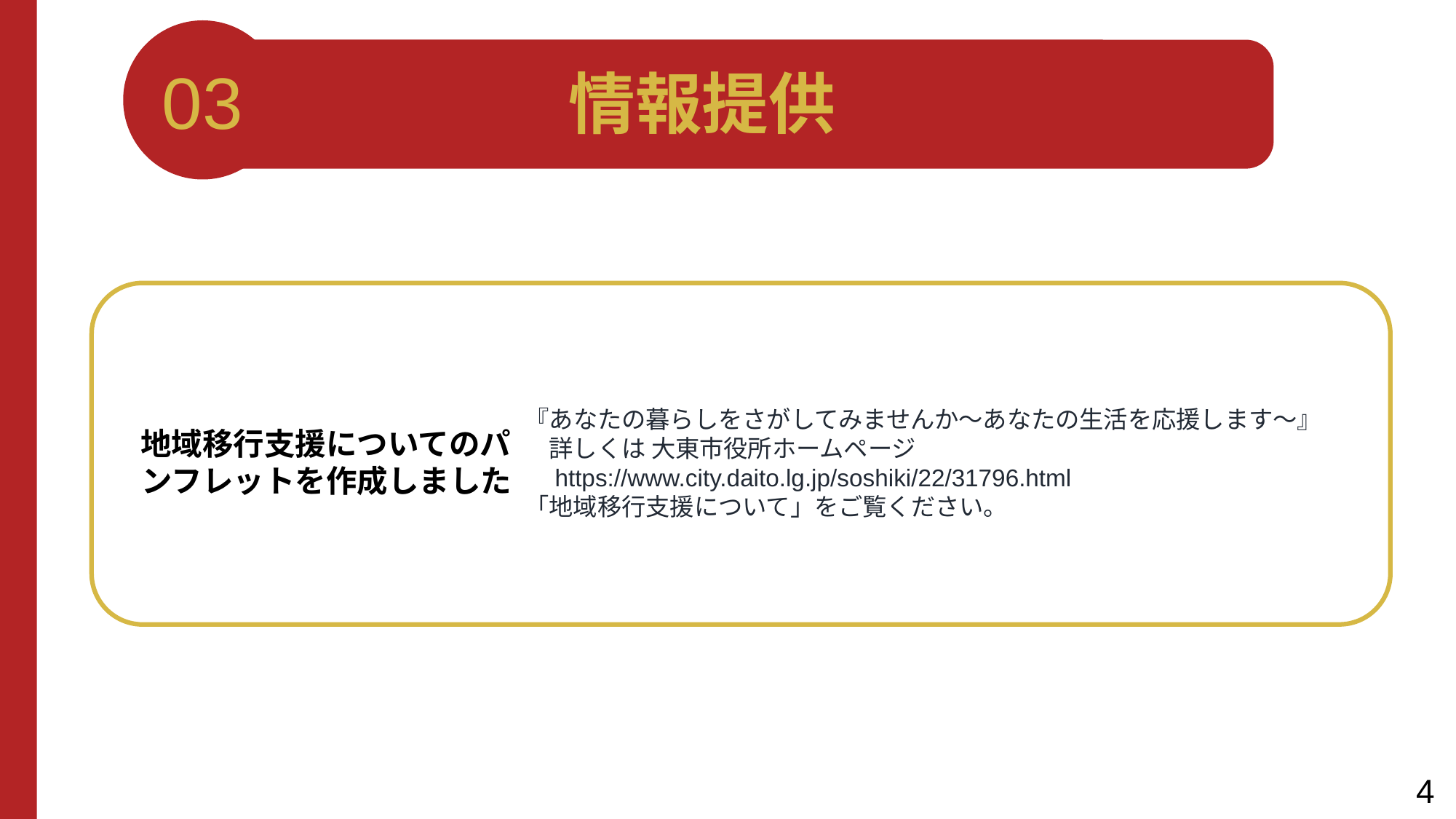

03

情報提供

『あなたの暮らしをさがしてみませんか～あなたの生活を応援します～』
　詳しくは 大東市役所ホームページ
　https://www.city.daito.lg.jp/soshiki/22/31796.html
「地域移行支援について」をご覧ください。
地域移行支援についてのパンフレットを作成しました